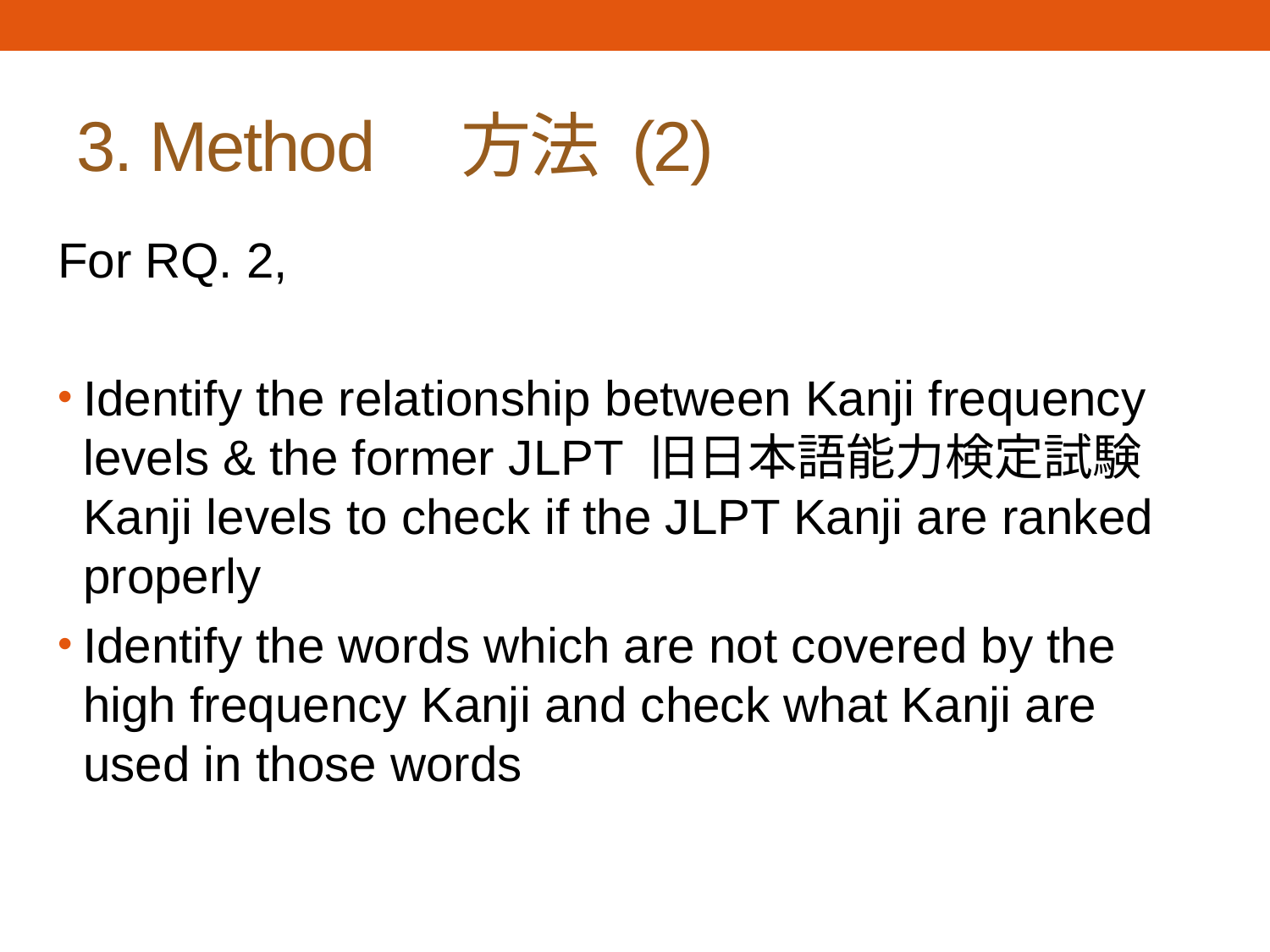

# 3. Method　方法 (2)
For RQ. 2,

Identify the relationship between Kanji frequency levels & the former JLPT 旧日本語能力検定試験 Kanji levels to check if the JLPT Kanji are ranked properly
Identify the words which are not covered by the high frequency Kanji and check what Kanji are used in those words